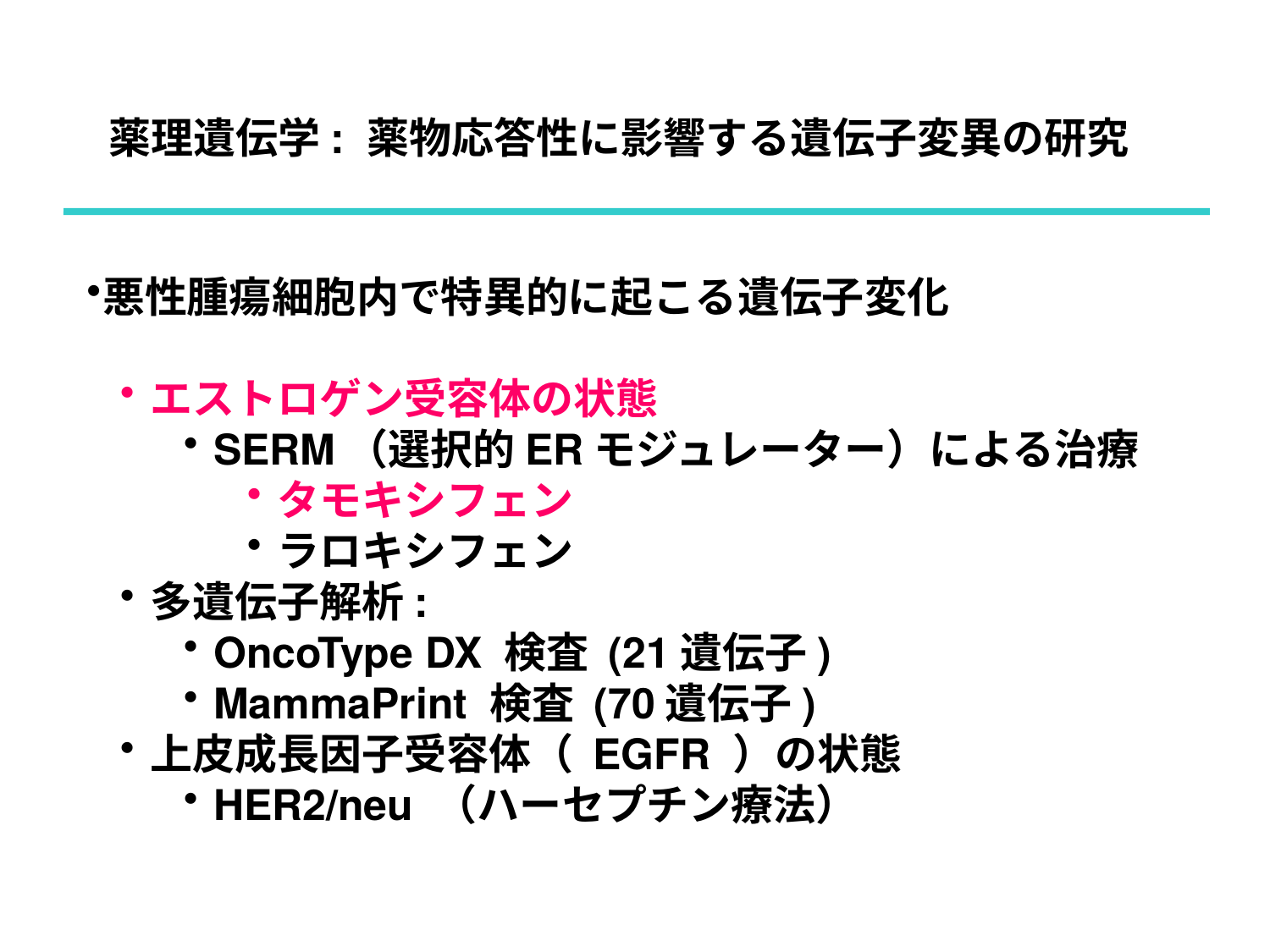

薬理遺伝学: 薬物応答性に影響する遺伝子変異の研究

悪性腫瘍細胞内で特異的に起こる遺伝子変化

エストロゲン受容体の状態
SERM（選択的ERモジュレーター）による治療
タモキシフェン
ラロキシフェン
多遺伝子解析:
OncoType DX 検査 (21遺伝子)
MammaPrint 検査 (70遺伝子)
上皮成長因子受容体（ EGFR ）の状態
HER2/neu （ハーセプチン療法）